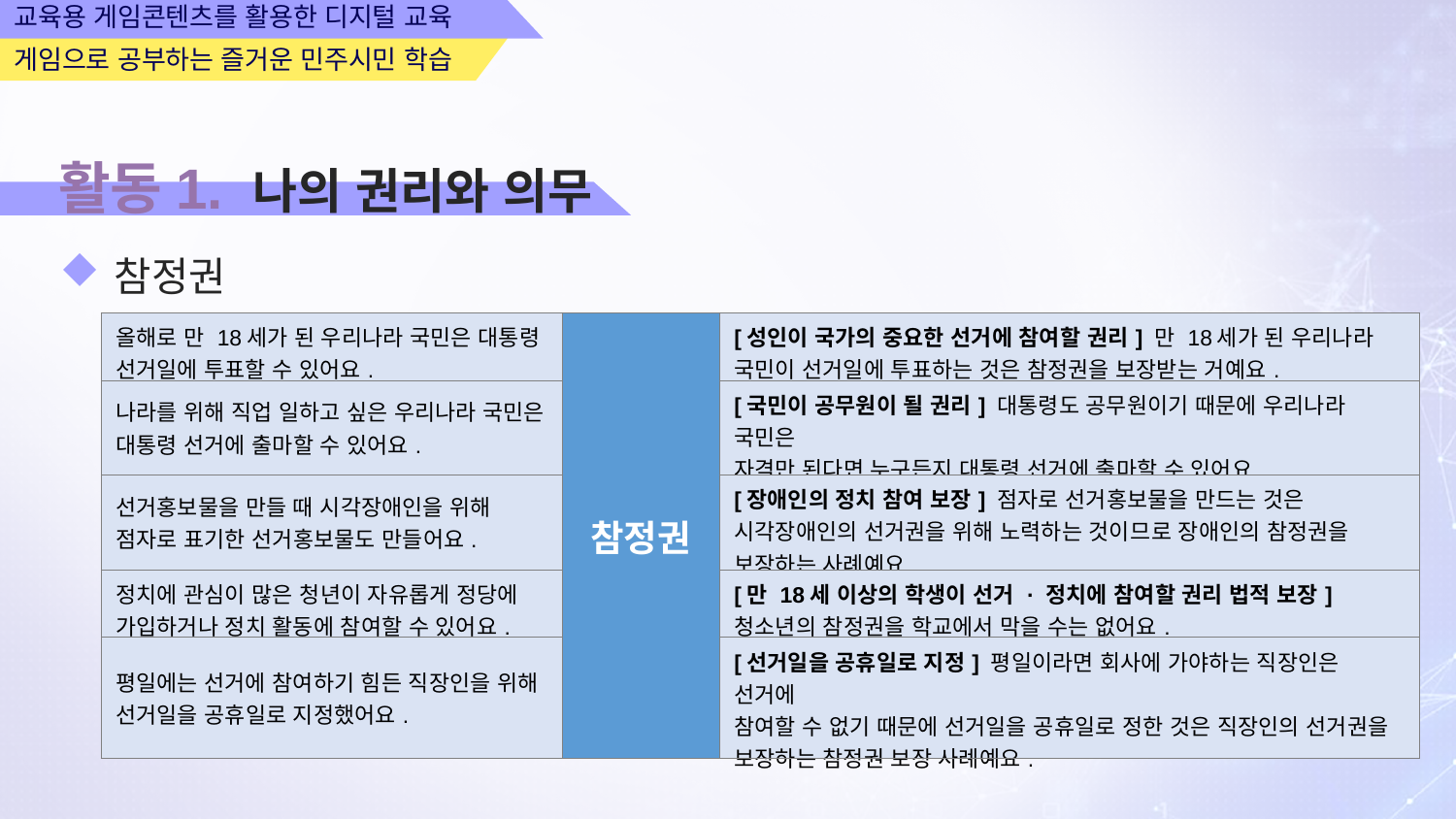

교육용 게임콘텐츠를 활용한 디지털 교육
게임으로 공부하는 즐거운 민주시민 학습

활동1. 나의 권리와 의무

참정권
| 올해로 만 18세가 된 우리나라 국민은 대통령 선거일에 투표할 수 있어요. | 참정권 | [성인이 국가의 중요한 선거에 참여할 권리] 만 18세가 된 우리나라 국민이 선거일에 투표하는 것은 참정권을 보장받는 거예요. |
| --- | --- | --- |
| 나라를 위해 직업 일하고 싶은 우리나라 국민은 대통령 선거에 출마할 수 있어요. |  | [국민이 공무원이 될 권리] 대통령도 공무원이기 때문에 우리나라 국민은 자격만 된다면 누구든지 대통령 선거에 출마할 수 있어요. |
| 선거홍보물을 만들 때 시각장애인을 위해 점자로 표기한 선거홍보물도 만들어요. |  | [장애인의 정치 참여 보장] 점자로 선거홍보물을 만드는 것은 시각장애인의 선거권을 위해 노력하는 것이므로 장애인의 참정권을 보장하는 사례예요. |
| 정치에 관심이 많은 청년이 자유롭게 정당에 가입하거나 정치 활동에 참여할 수 있어요. |  | [만 18세 이상의 학생이 선거 · 정치에 참여할 권리 법적 보장] 청소년의 참정권을 학교에서 막을 수는 없어요. |
| 평일에는 선거에 참여하기 힘든 직장인을 위해 선거일을 공휴일로 지정했어요. |  | [선거일을 공휴일로 지정] 평일이라면 회사에 가야하는 직장인은 선거에 참여할 수 없기 때문에 선거일을 공휴일로 정한 것은 직장인의 선거권을 보장하는 참정권 보장 사례예요. |